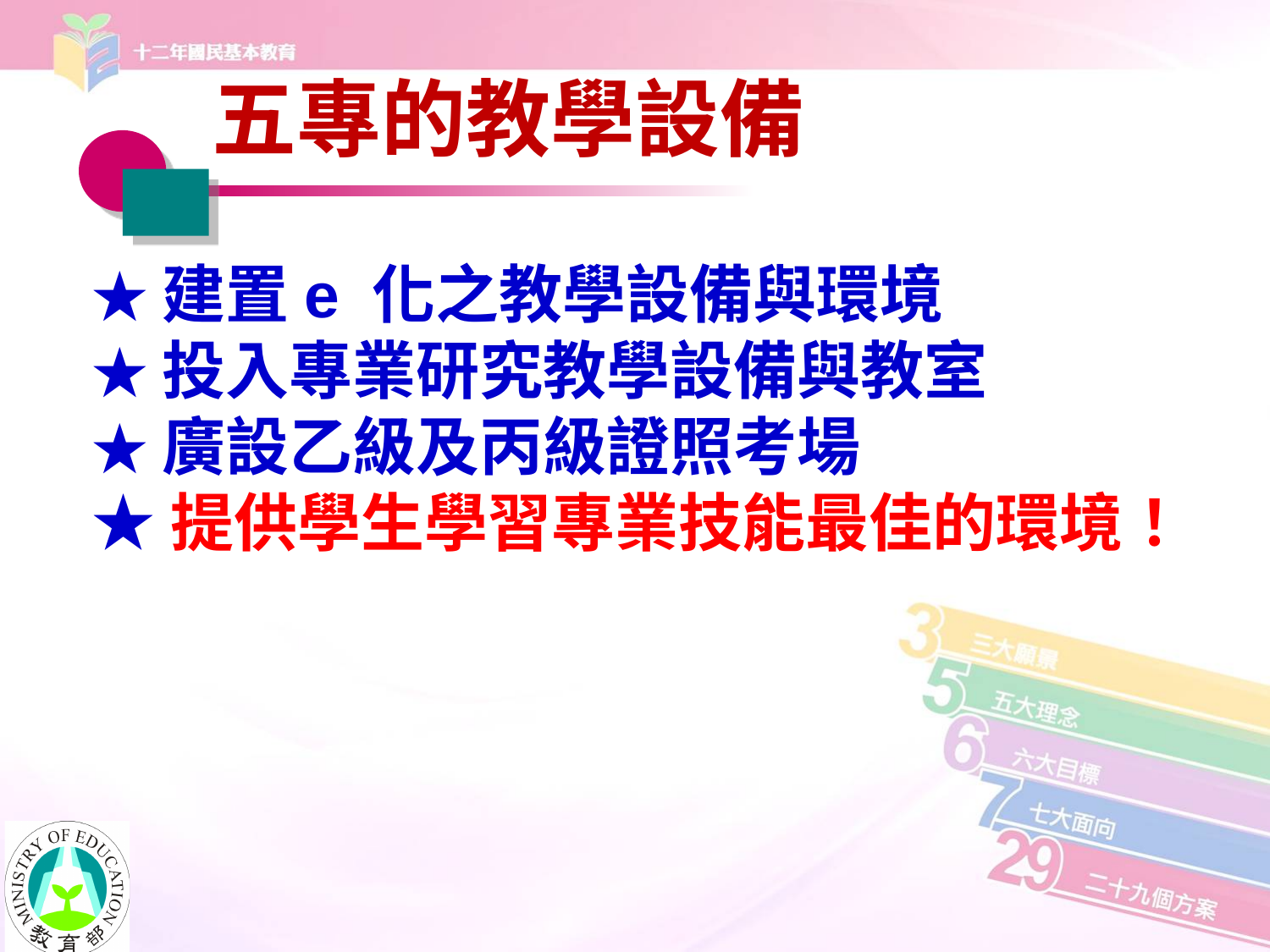

五專的教學設備

★建置e 化之教學設備與環境
★投入專業研究教學設備與教室
★廣設乙級及丙級證照考場
★提供學生學習專業技能最佳的環境！